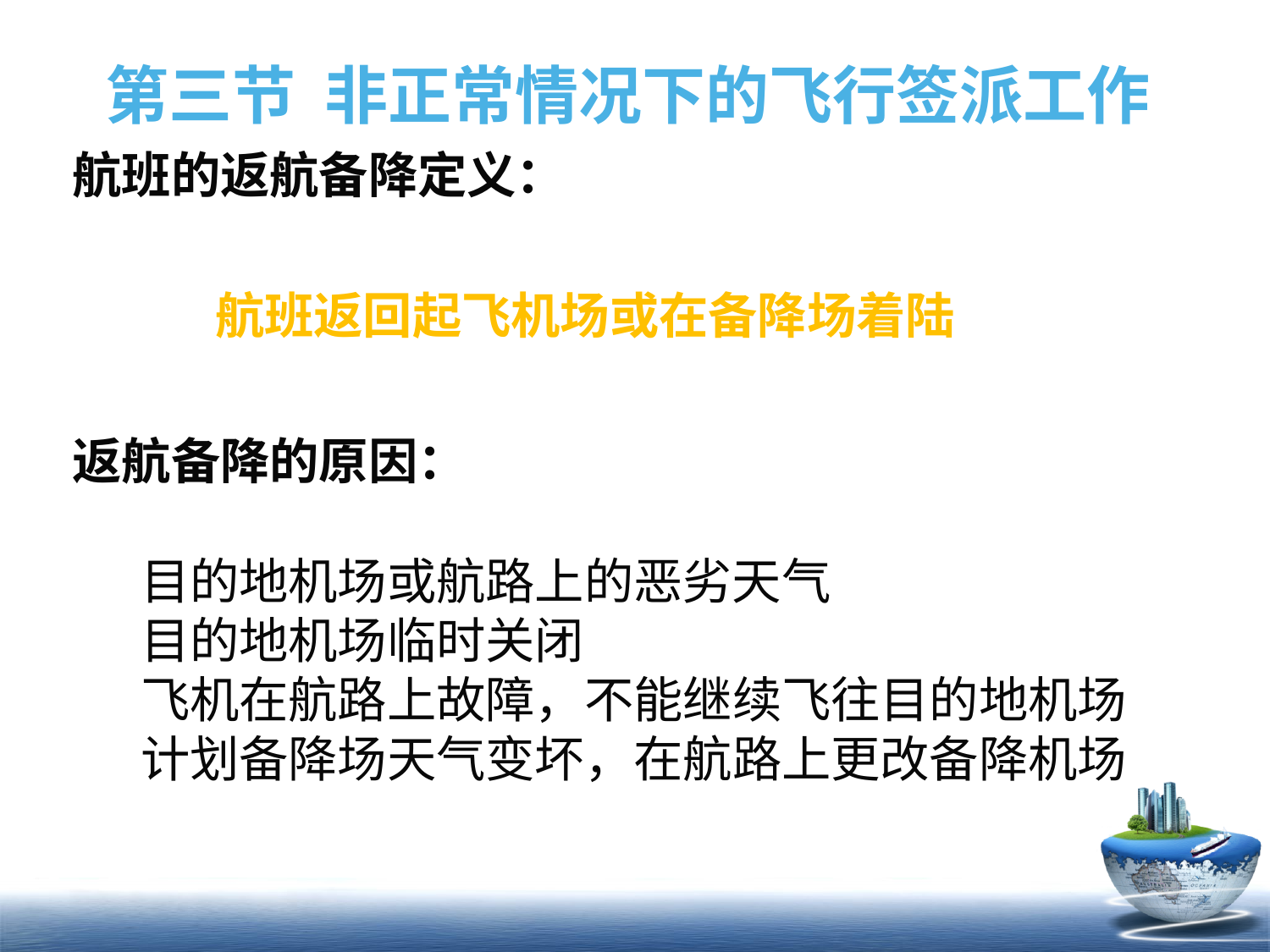

# 第三节  非正常情况下的飞行签派工作
航班的返航备降定义：
    航班返回起飞机场或在备降场着陆
返航备降的原因：
目的地机场或航路上的恶劣天气
目的地机场临时关闭
飞机在航路上故障，不能继续飞往目的地机场
计划备降场天气变坏，在航路上更改备降机场